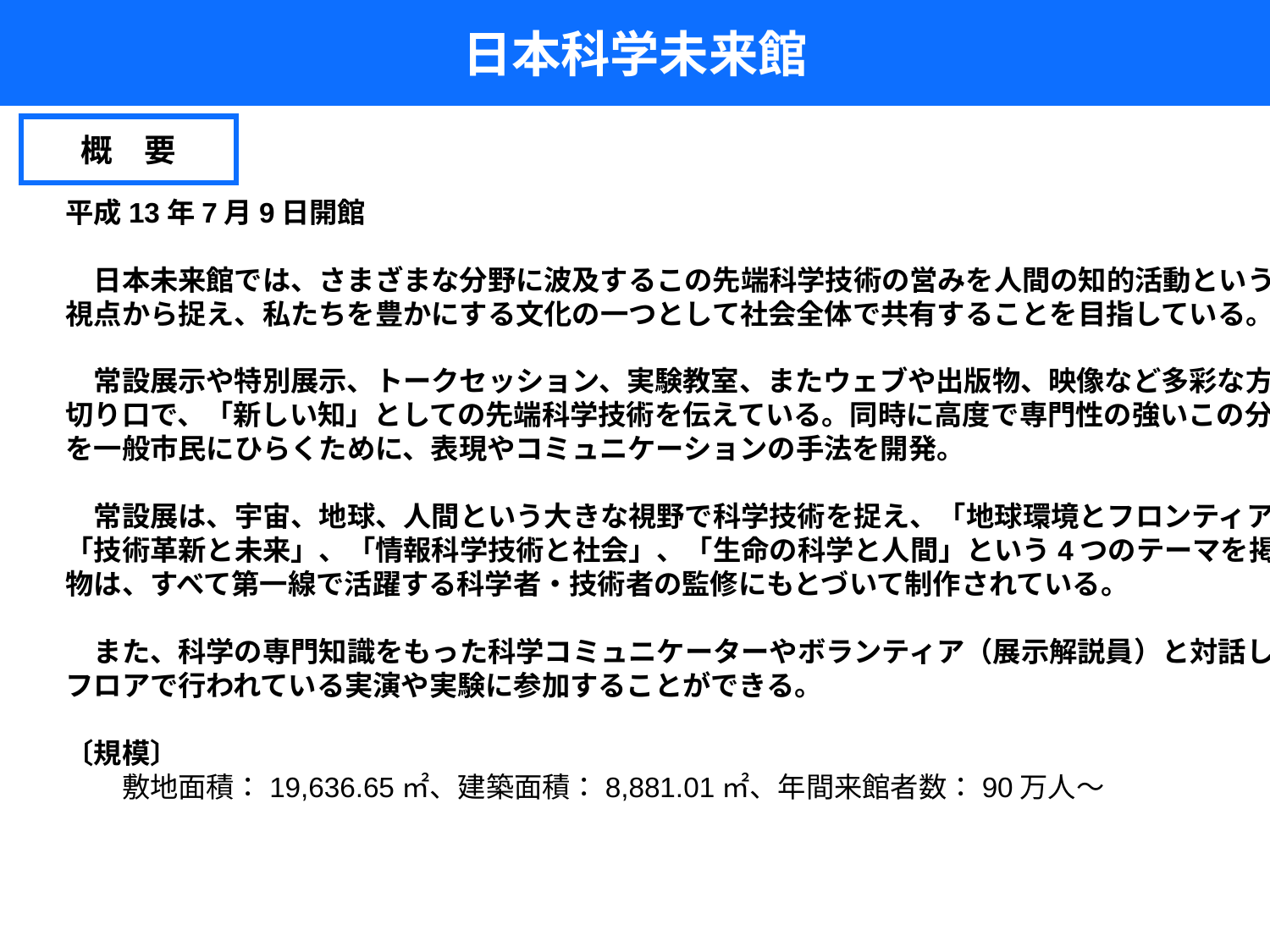

日本科学未来館
概　要
平成13年7月9日開館

　日本未来館では、さまざまな分野に波及するこの先端科学技術の営みを人間の知的活動という
視点から捉え、私たちを豊かにする文化の一つとして社会全体で共有することを目指している。

　常設展示や特別展示、トークセッション、実験教室、またウェブや出版物、映像など多彩な方法と
切り口で、「新しい知」としての先端科学技術を伝えている。同時に高度で専門性の強いこの分野
を一般市民にひらくために、表現やコミュニケーションの手法を開発。

　常設展は、宇宙、地球、人間という大きな視野で科学技術を捉え、「地球環境とフロンティア」、
「技術革新と未来」、「情報科学技術と社会」、「生命の科学と人間」という4つのテーマを掲げ、展示
物は、すべて第一線で活躍する科学者・技術者の監修にもとづいて制作されている。

　また、科学の専門知識をもった科学コミュニケーターやボランティア（展示解説員）と対話したり、
フロアで行われている実演や実験に参加することができる。

〔規模〕
　　敷地面積：19,636.65㎡、建築面積：8,881.01㎡、年間来館者数：90万人～